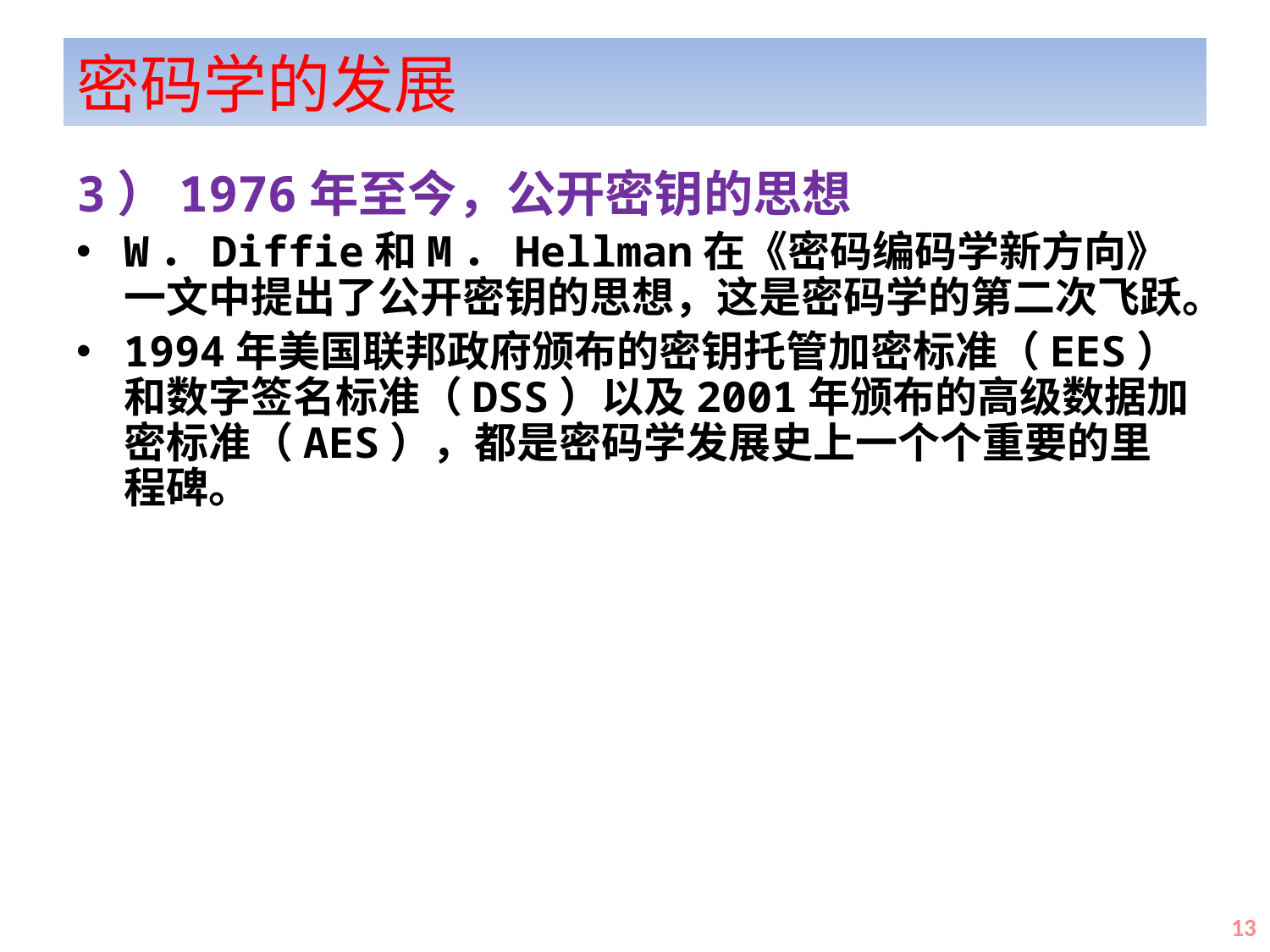

# 密码学的发展
3）1976年至今，公开密钥的思想
W．Diffie和M．Hellman在《密码编码学新方向》一文中提出了公开密钥的思想，这是密码学的第二次飞跃。
1994年美国联邦政府颁布的密钥托管加密标准（EES）和数字签名标准（DSS）以及2001年颁布的高级数据加密标准（AES），都是密码学发展史上一个个重要的里程碑。

13